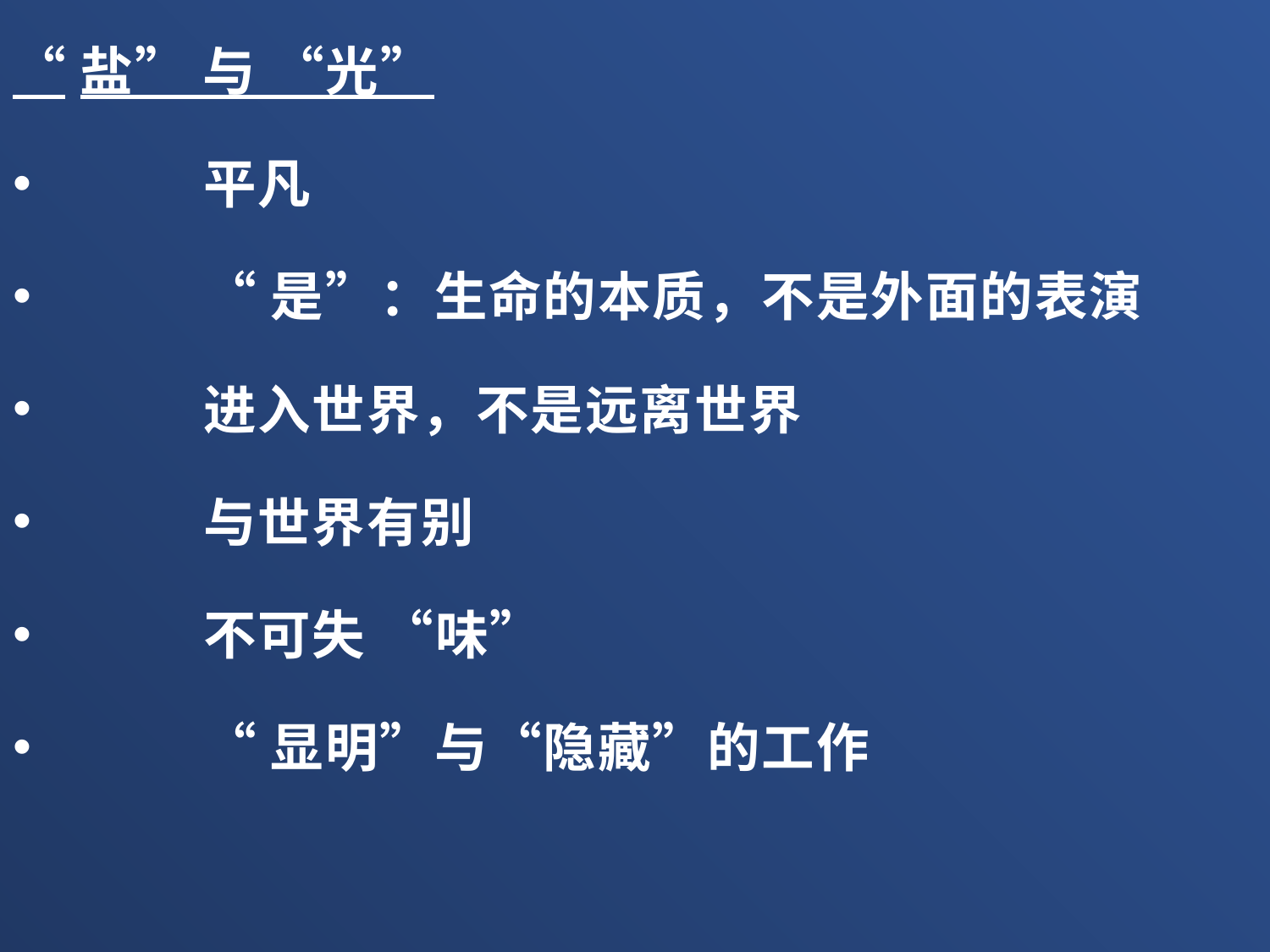

“盐” 与 “光”
	平凡
	“是”：生命的本质，不是外面的表演
	进入世界，不是远离世界
	与世界有别
	不可失 “味”
	“显明”与“隐藏”的工作